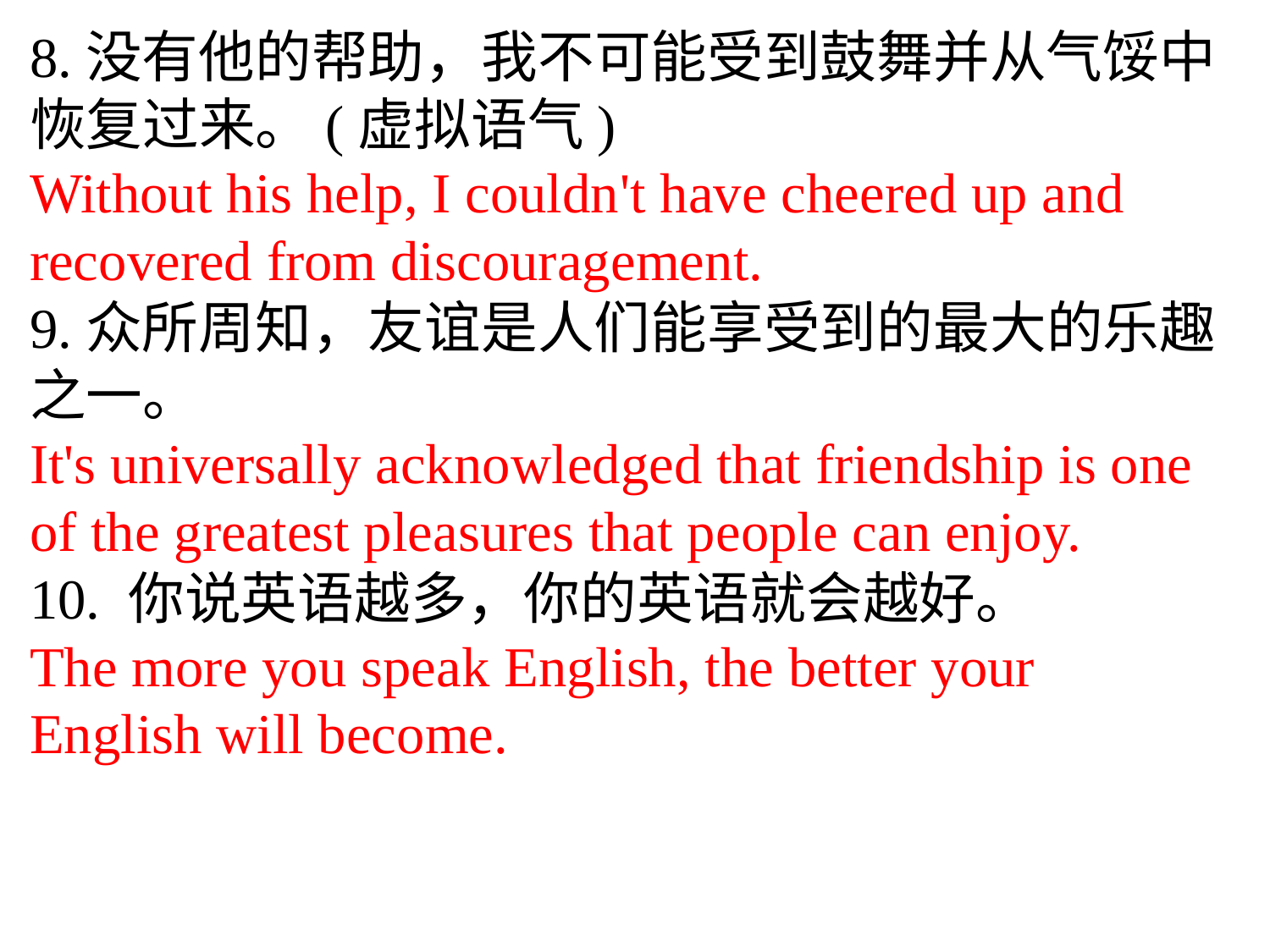

8.没有他的帮助，我不可能受到鼓舞并从气馁中恢复过来。(虚拟语气)
Without his help, I couldn't have cheered up and recovered from discouragement.
9.众所周知，友谊是人们能享受到的最大的乐趣之一。
It's universally acknowledged that friendship is one of the greatest pleasures that people can enjoy.
10. 你说英语越多，你的英语就会越好。
The more you speak English, the better your English will become.